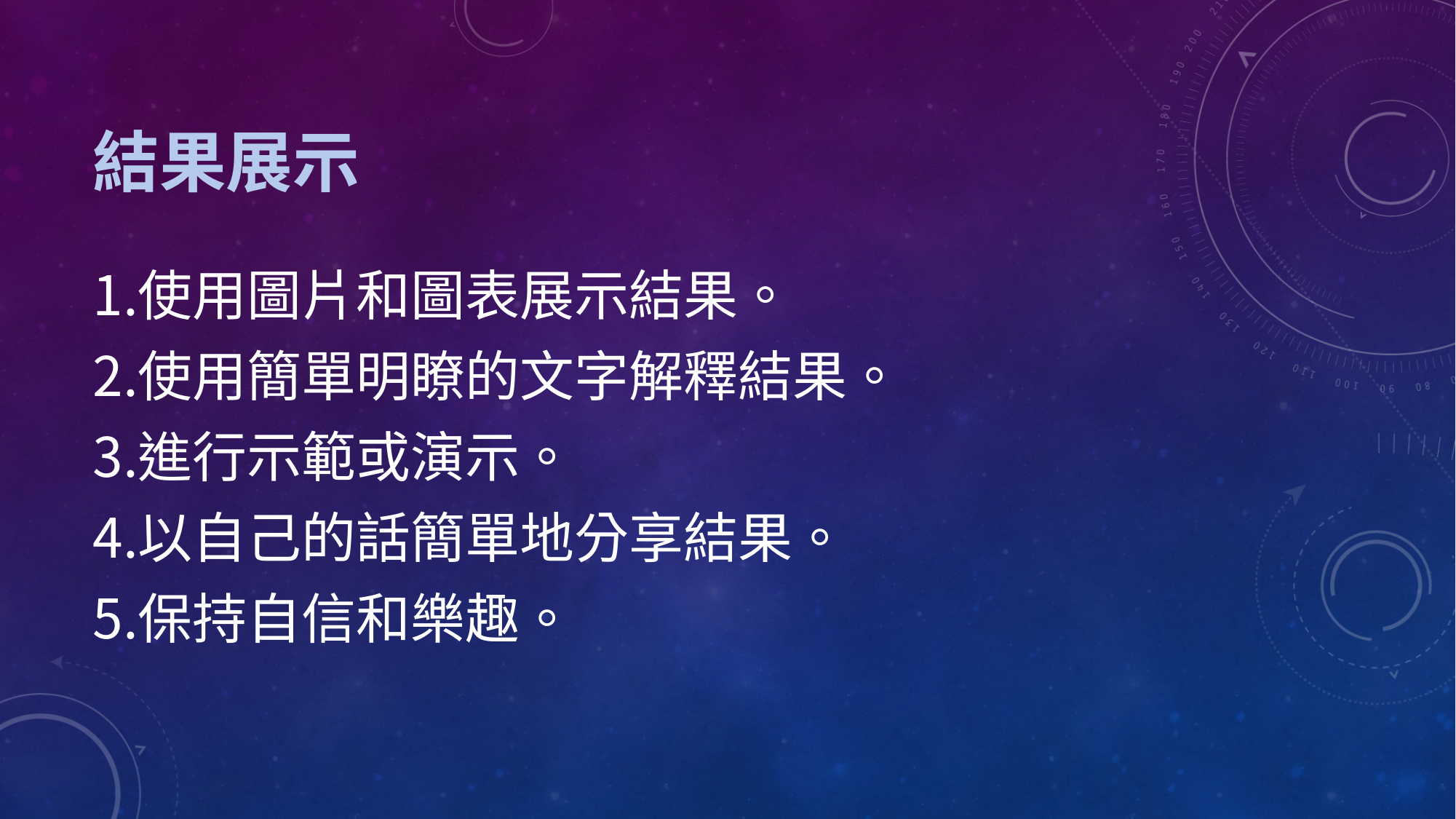

# 結果展示
使用圖片和圖表展示結果。
使用簡單明瞭的文字解釋結果。
進行示範或演示。
以自己的話簡單地分享結果。
保持自信和樂趣。